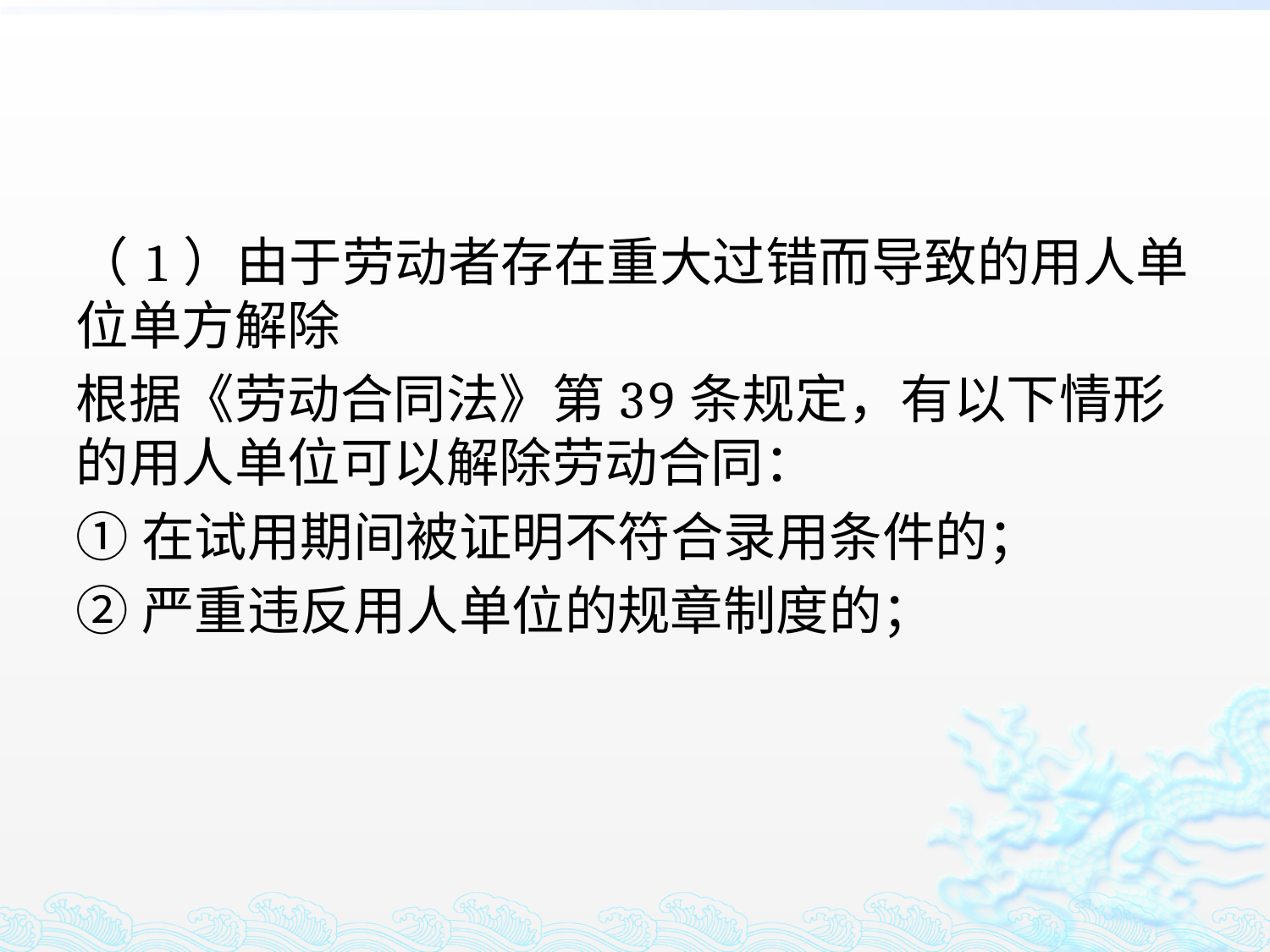

#
（1）由于劳动者存在重大过错而导致的用人单位单方解除
根据《劳动合同法》第39条规定，有以下情形的用人单位可以解除劳动合同：
①在试用期间被证明不符合录用条件的；
②严重违反用人单位的规章制度的；